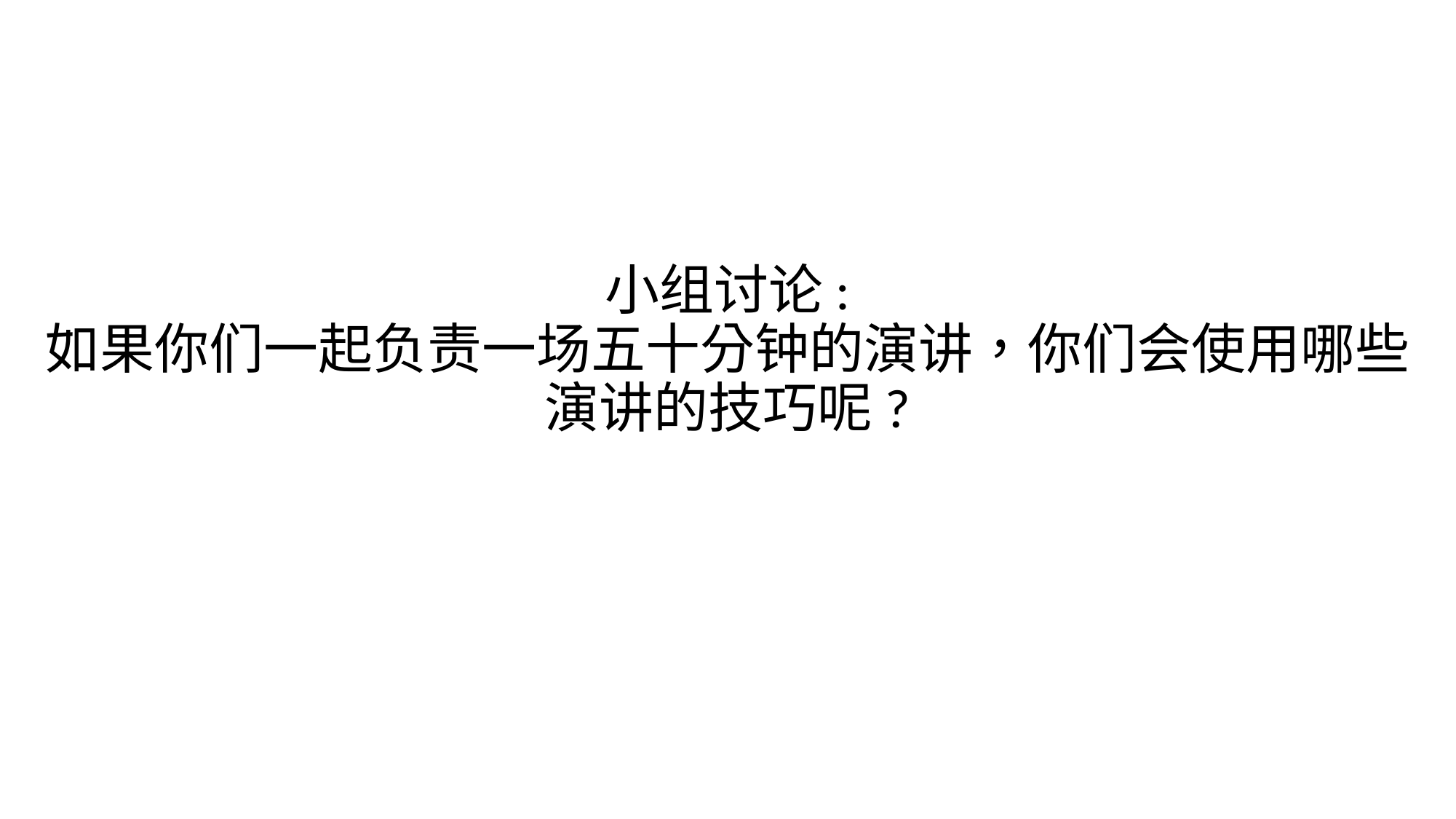

小组讨论:
如果你们一起负责一场五十分钟的演讲，你们会使用哪些演讲的技巧呢?